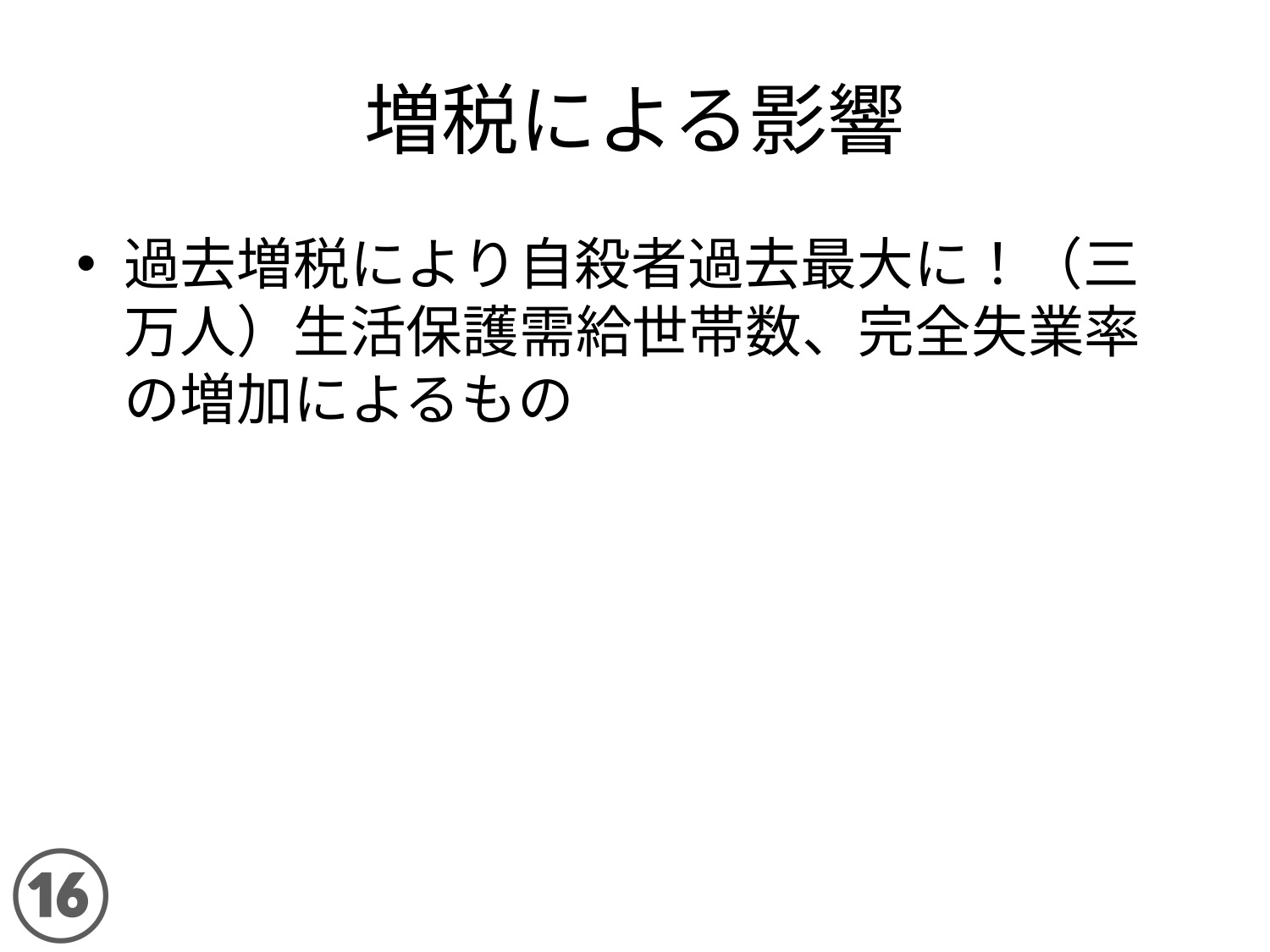

# 増税による影響
過去増税により自殺者過去最大に！（三万人）生活保護需給世帯数、完全失業率の増加によるもの

⑯